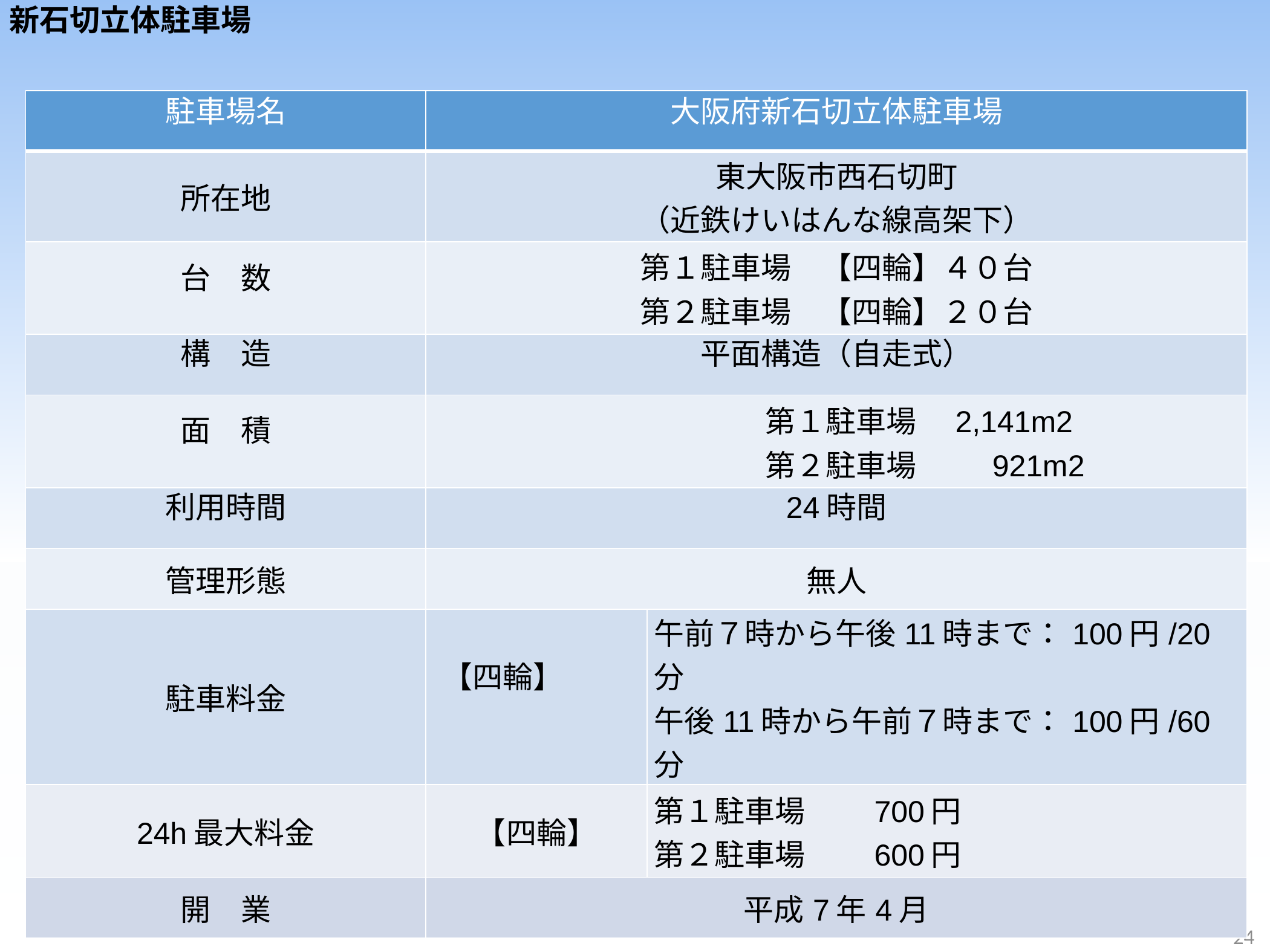

新石切立体駐車場
| 駐車場名 | 大阪府新石切立体駐車場 |  |
| --- | --- | --- |
| 所在地 | 東大阪市西石切町 （近鉄けいはんな線高架下） |  |
| 台　数 | 第１駐車場　【四輪】４０台 第２駐車場　【四輪】２０台 |  |
| 構　造 | 平面構造（自走式） |  |
| 面　積 | 第１駐車場　2,141m2 　　　　　　　　　　　第２駐車場　　 921m2 |  |
| 利用時間 | 24時間 |  |
| 管理形態 | 無人 |  |
| 駐車料金 | 【四輪】 | 午前７時から午後11時まで：100円/20分　　　　　　　 午後11時から午前７時まで：100円/60分 |
| 24h最大料金 | 【四輪】 | 第１駐車場　　700円 第２駐車場　　600円 |
| 開　業 | 平成7年4月 |  |
24